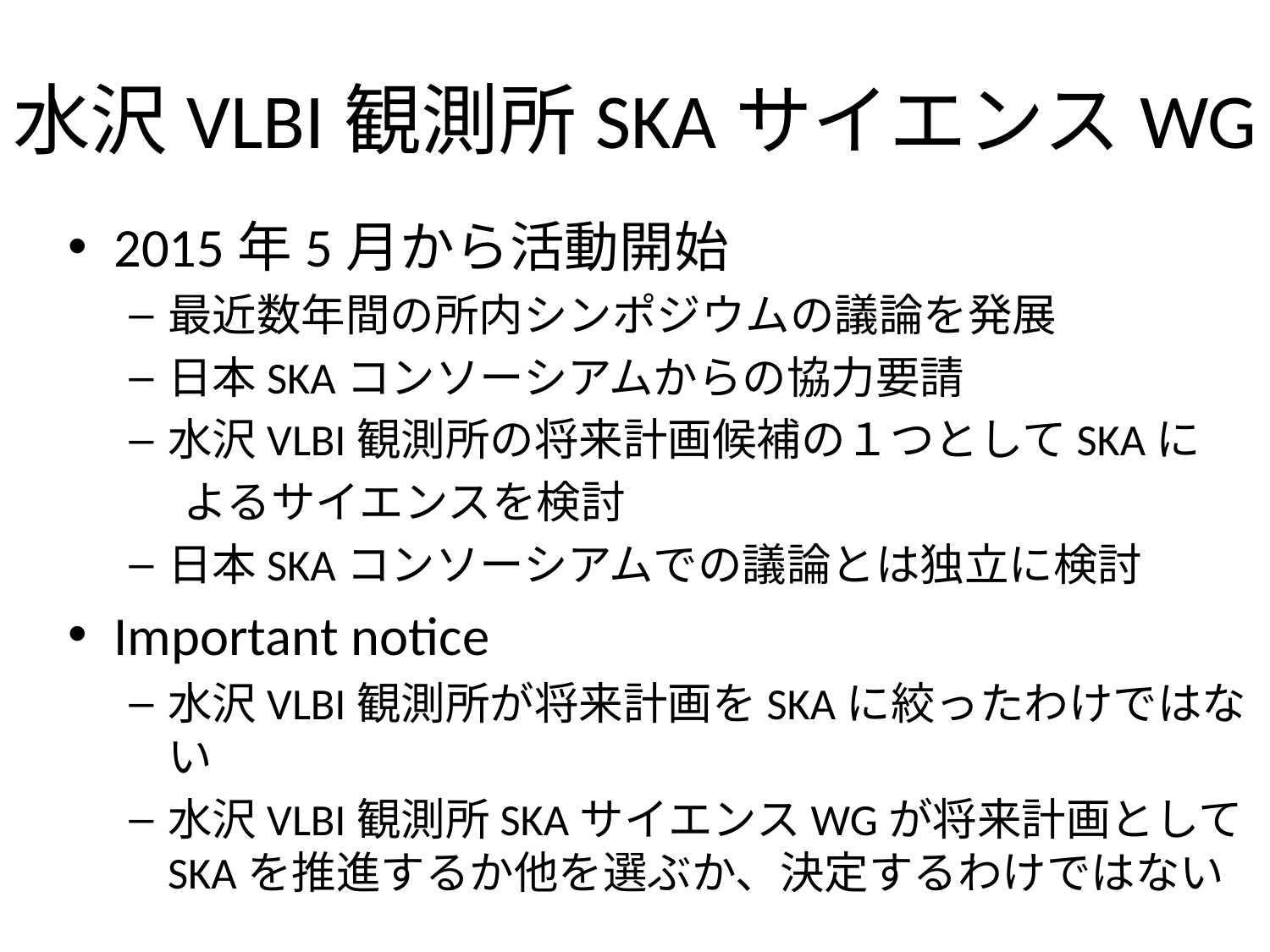

# 水沢VLBI観測所SKAサイエンスWG
2015年5月から活動開始
最近数年間の所内シンポジウムの議論を発展
日本SKAコンソーシアムからの協力要請
水沢VLBI観測所の将来計画候補の１つとしてSKAに
　 よるサイエンスを検討
日本SKAコンソーシアムでの議論とは独立に検討
Important notice
水沢VLBI観測所が将来計画をSKAに絞ったわけではない
水沢VLBI観測所SKAサイエンスWGが将来計画としてSKAを推進するか他を選ぶか、決定するわけではない